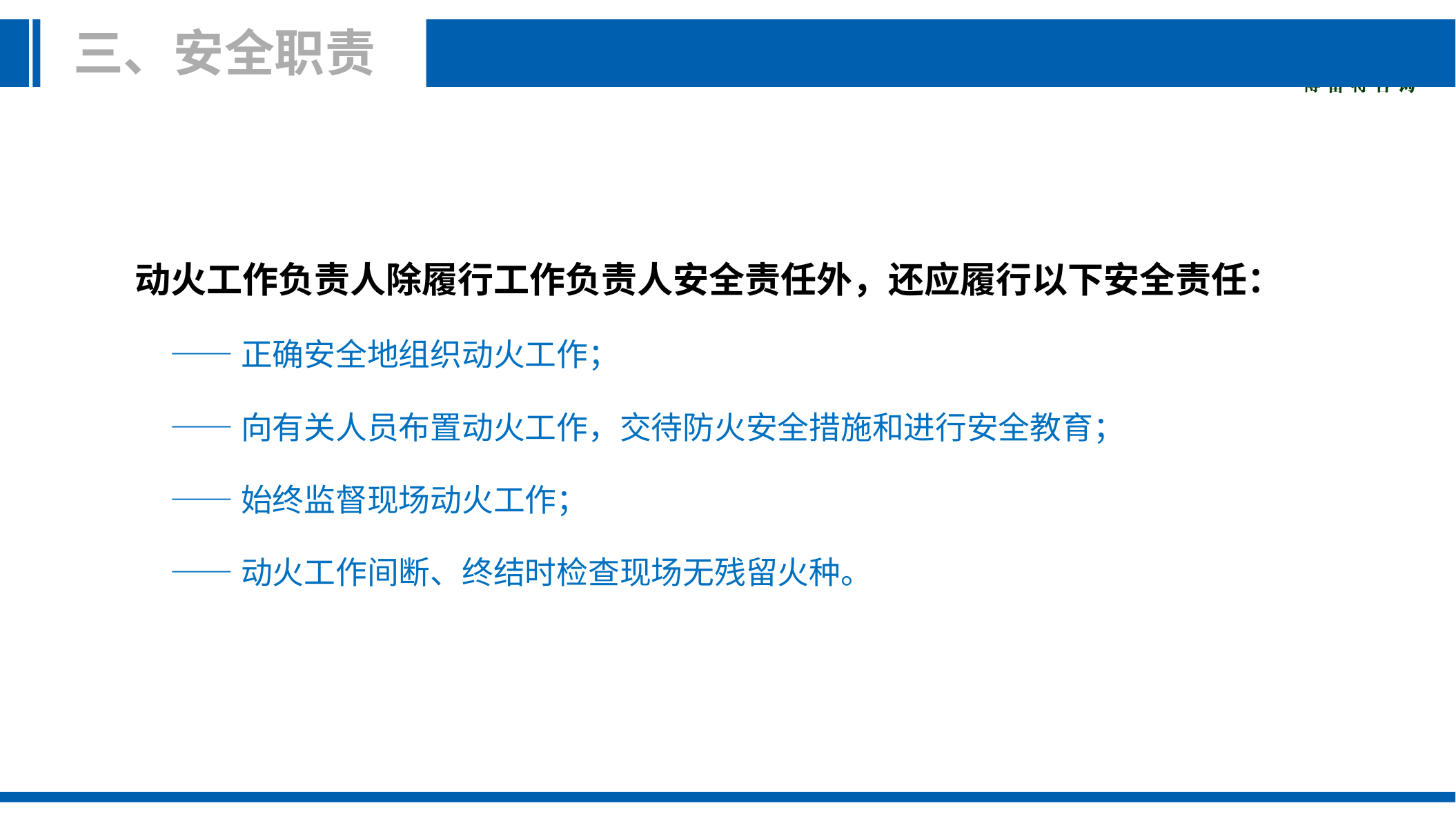

三、安全职责
动火工作负责人除履行工作负责人安全责任外，还应履行以下安全责任：
     ——正确安全地组织动火工作；
     ——向有关人员布置动火工作，交待防火安全措施和进行安全教育；
     ——始终监督现场动火工作；
     ——动火工作间断、终结时检查现场无残留火种。